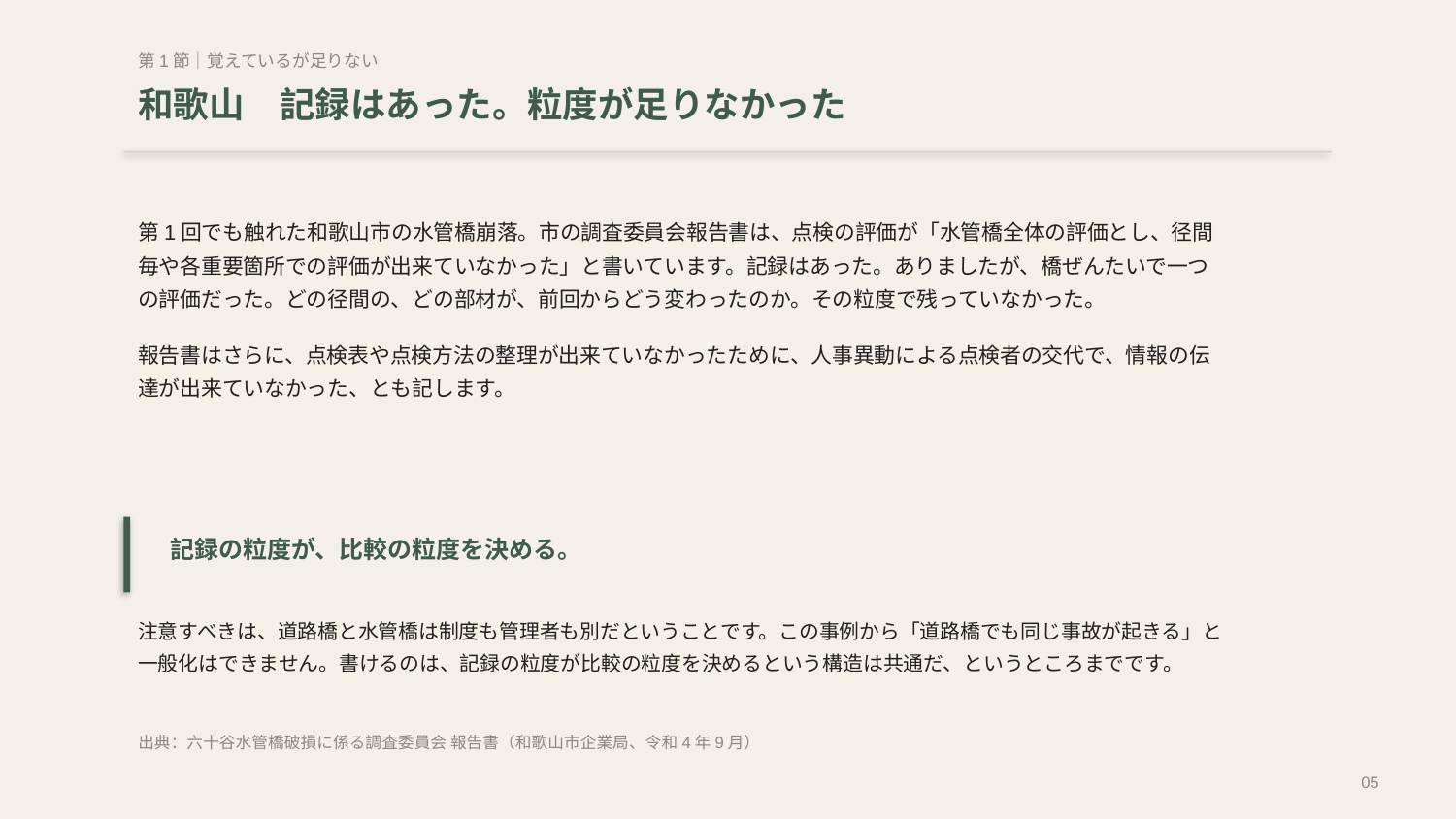

第1節｜覚えているが足りない
和歌山　記録はあった。粒度が足りなかった

第1回でも触れた和歌山市の水管橋崩落。市の調査委員会報告書は、点検の評価が「水管橋全体の評価とし、径間毎や各重要箇所での評価が出来ていなかった」と書いています。記録はあった。ありましたが、橋ぜんたいで一つの評価だった。どの径間の、どの部材が、前回からどう変わったのか。その粒度で残っていなかった。
報告書はさらに、点検表や点検方法の整理が出来ていなかったために、人事異動による点検者の交代で、情報の伝達が出来ていなかった、とも記します。

記録の粒度が、比較の粒度を決める。
注意すべきは、道路橋と水管橋は制度も管理者も別だということです。この事例から「道路橋でも同じ事故が起きる」と一般化はできません。書けるのは、記録の粒度が比較の粒度を決めるという構造は共通だ、というところまでです。
出典：六十谷水管橋破損に係る調査委員会 報告書（和歌山市企業局、令和4年9月）
05